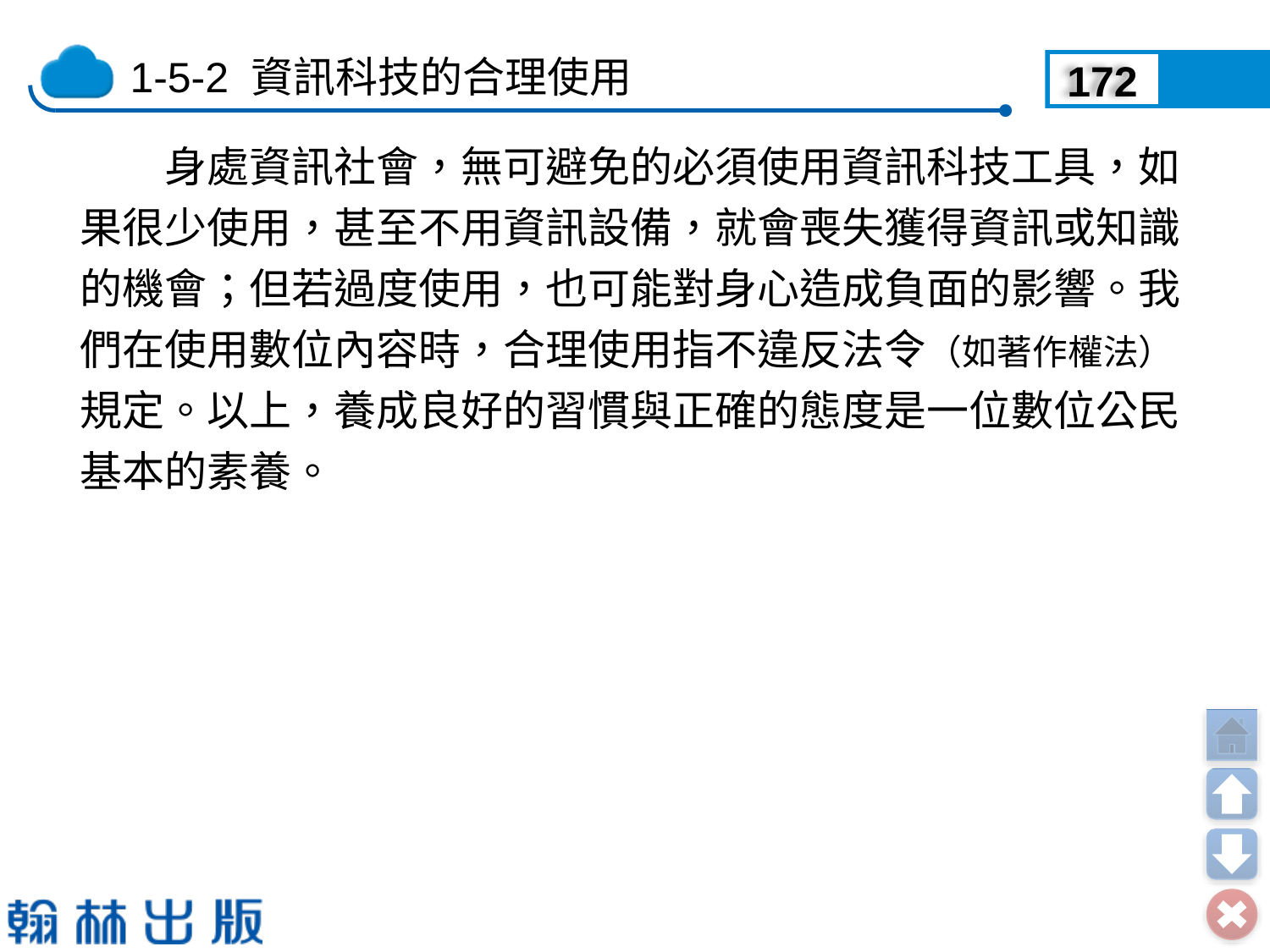

172
　　身處資訊社會，無可避免的必須使用資訊科技工具，如果很少使用，甚至不用資訊設備，就會喪失獲得資訊或知識的機會；但若過度使用，也可能對身心造成負面的影響。我們在使用數位內容時，合理使用指不違反法令（如著作權法）規定。以上，養成良好的習慣與正確的態度是一位數位公民基本的素養。